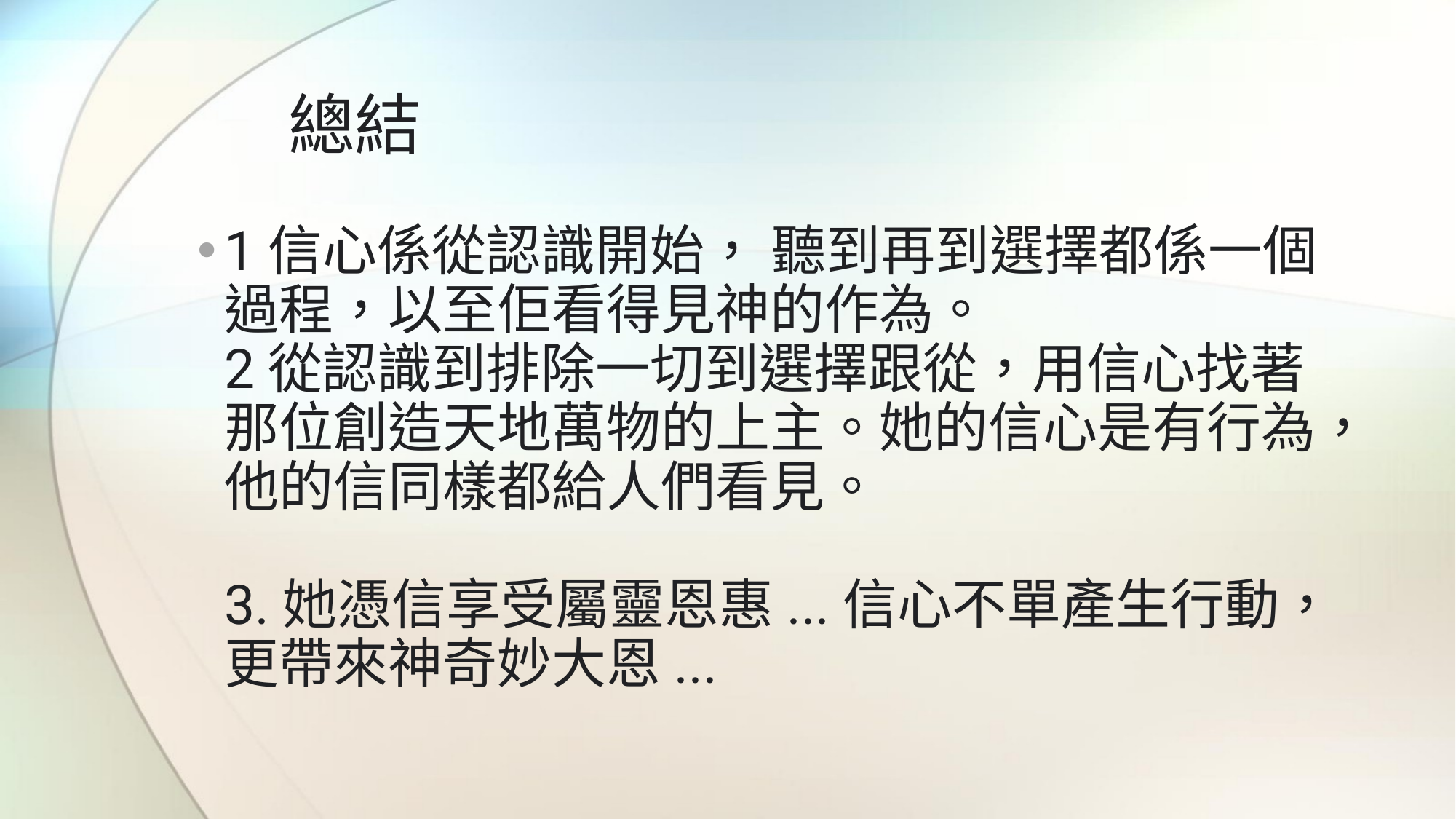

# 總結
1信心係從認識開始， 聽到再到選擇都係一個過程，以至佢看得見神的作為。
2從認識到排除一切到選擇跟從，用信心找著那位創造天地萬物的上主。她的信心是有行為，他的信同樣都給人們看見。
3.她憑信享受屬靈恩惠...信心不單產生行動，更帶來神奇妙大恩...